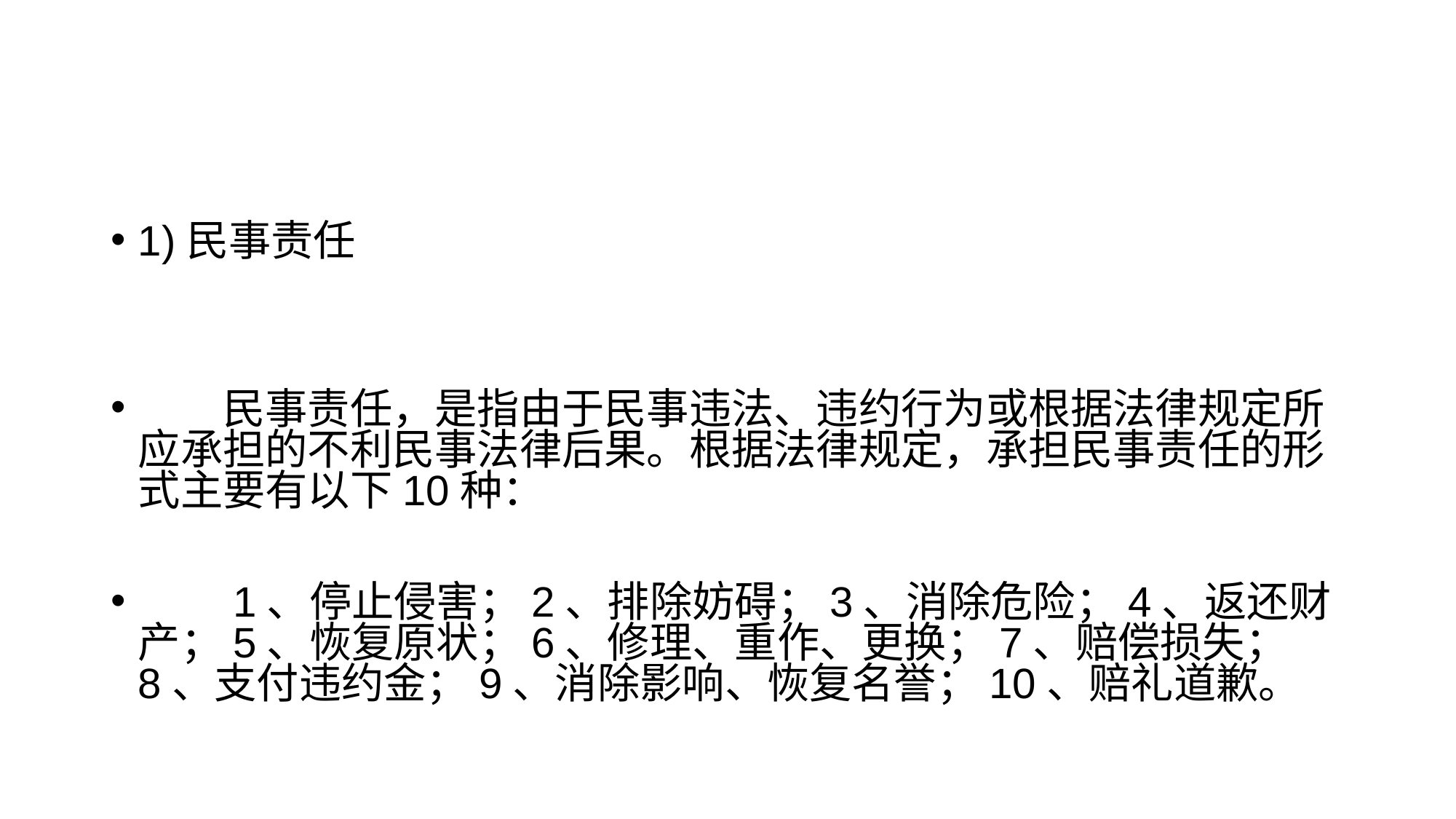

#
1)民事责任

　　民事责任，是指由于民事违法、违约行为或根据法律规定所应承担的不利民事法律后果。根据法律规定，承担民事责任的形式主要有以下10种：

　　1、停止侵害；2、排除妨碍；3、消除危险；4、返还财产；5、恢复原状；6、修理、重作、更换；7、赔偿损失；8、支付违约金；9、消除影响、恢复名誉；10、赔礼道歉。